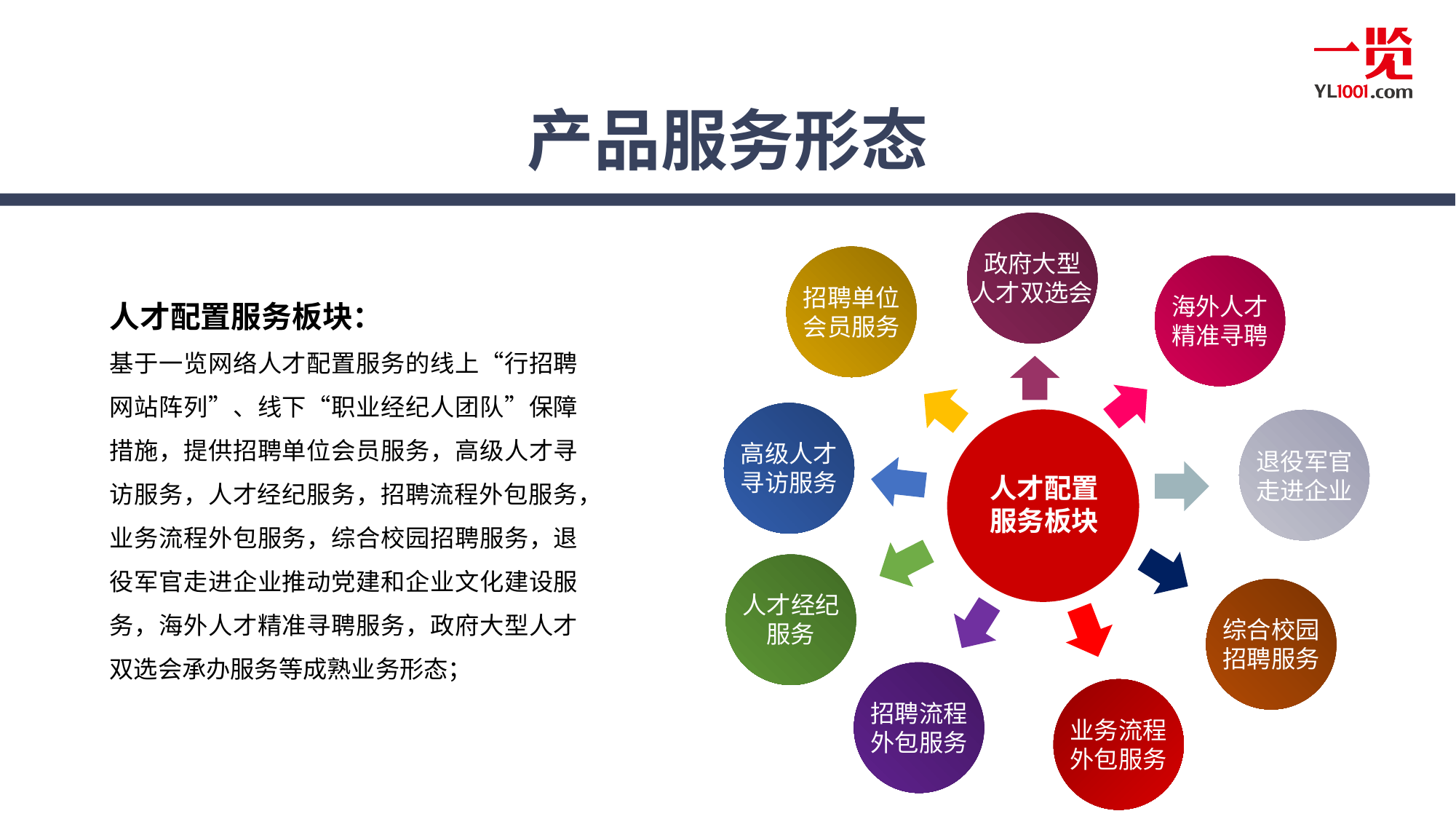

# 产品服务形态

政府大型
人才双选会

招聘单位
会员服务
海外人才
精准寻聘
人才配置服务板块：
基于一览网络人才配置服务的线上“行招聘网站阵列”、线下“职业经纪人团队”保障措施，提供招聘单位会员服务，高级人才寻访服务，人才经纪服务，招聘流程外包服务，业务流程外包服务，综合校园招聘服务，退役军官走进企业推动党建和企业文化建设服务，海外人才精准寻聘服务，政府大型人才双选会承办服务等成熟业务形态；

人才配置
服务板块

高级人才
寻访服务
退役军官
走进企业

人才经纪
服务

综合校园
招聘服务

招聘流程
外包服务
业务流程
外包服务